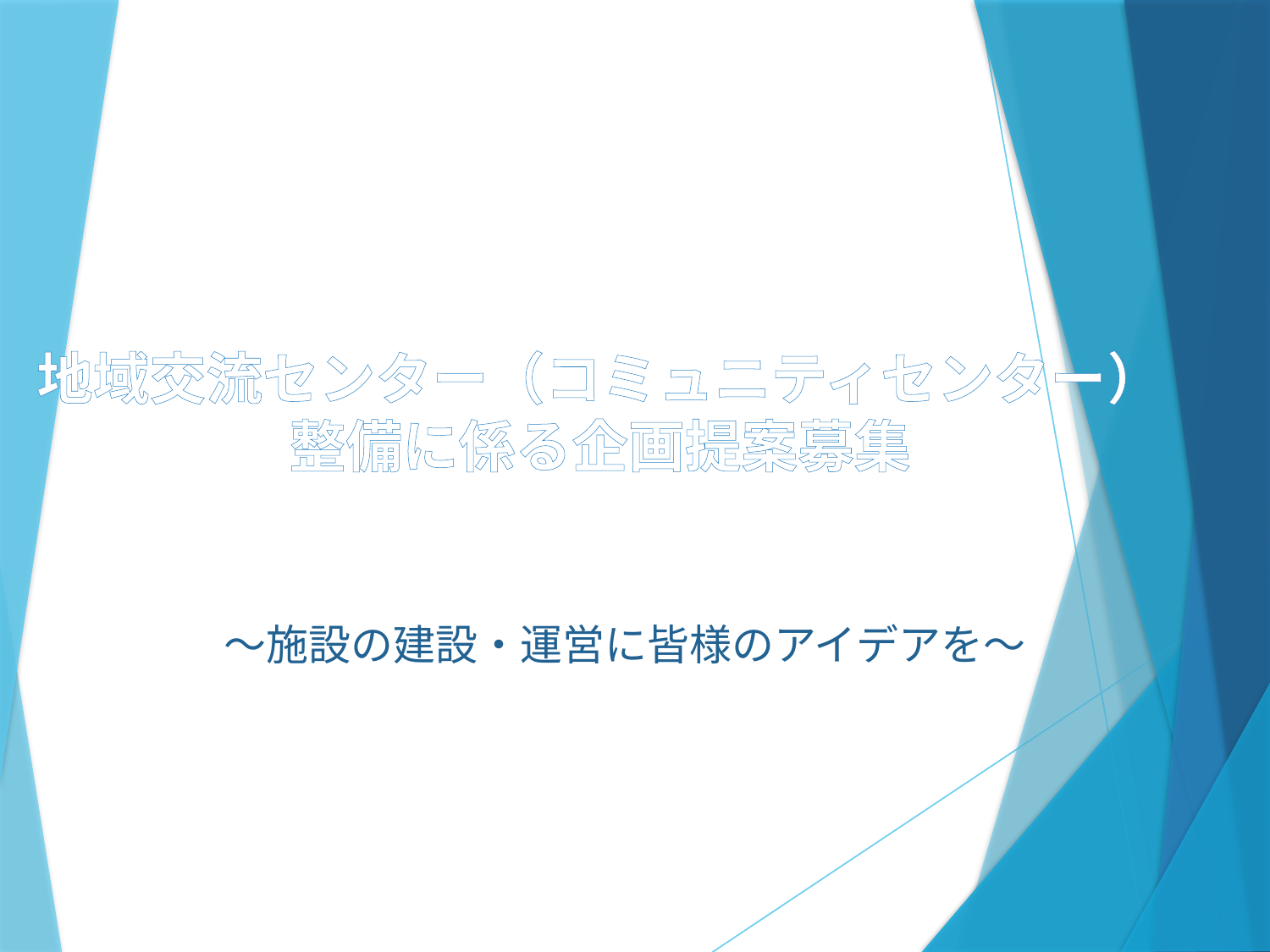

# 地域交流センター（コミュニティセンター） 整備に係る企画提案募集
～施設の建設・運営に皆様のアイデアを～